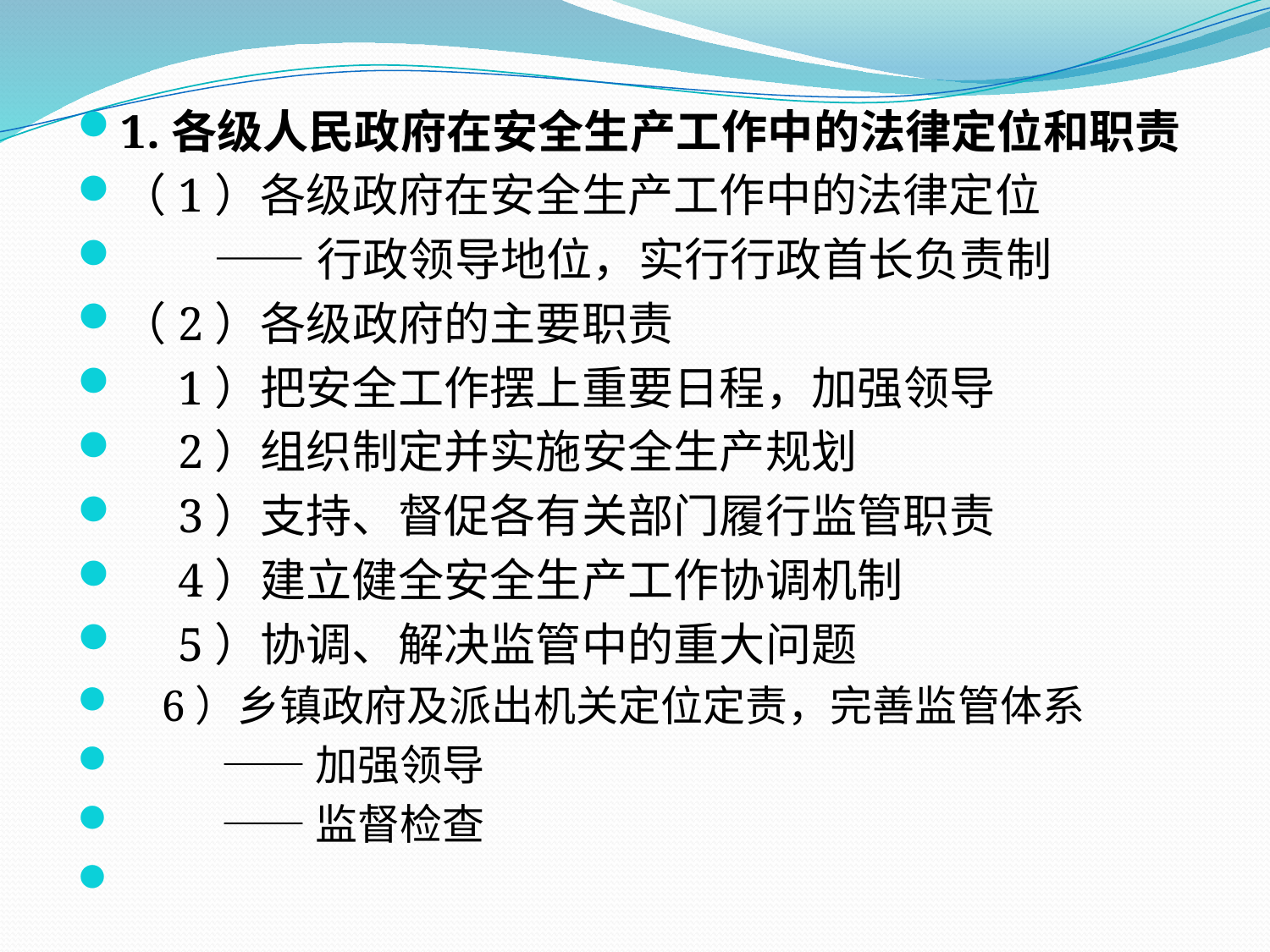

1.各级人民政府在安全生产工作中的法律定位和职责
（1）各级政府在安全生产工作中的法律定位
         ——行政领导地位，实行行政首长负责制
（2）各级政府的主要职责
　1）把安全工作摆上重要日程，加强领导
　2）组织制定并实施安全生产规划
　3）支持、督促各有关部门履行监管职责
　4）建立健全安全生产工作协调机制
　5）协调、解决监管中的重大问题
    6）乡镇政府及派出机关定位定责，完善监管体系
　　  —— 加强领导
　　  —— 监督检查